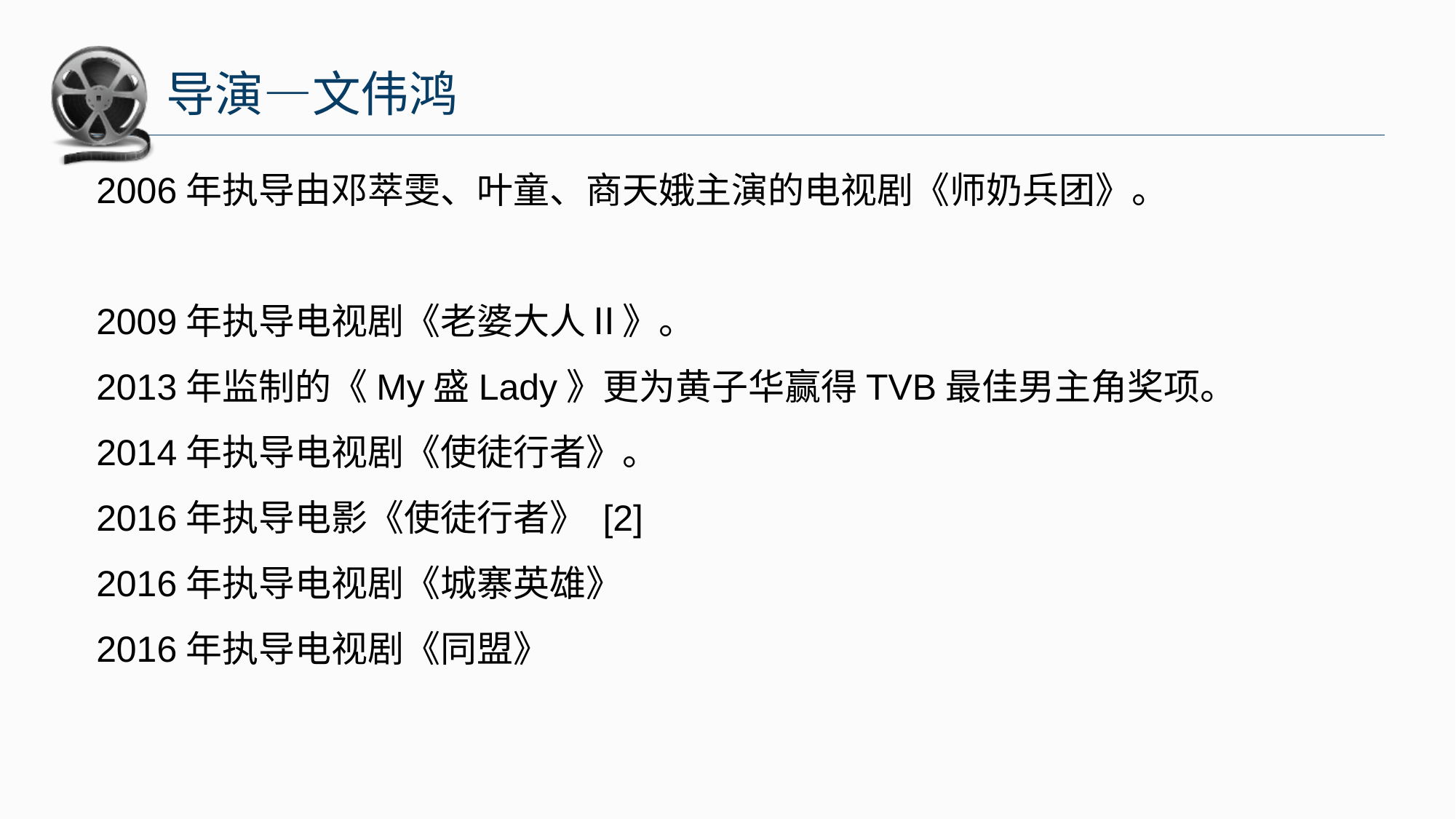

导演—文伟鸿
2006年执导由邓萃雯、叶童、商天娥主演的电视剧《师奶兵团》。

2009年执导电视剧《老婆大人Ⅱ》。
2013年监制的《My盛Lady》更为黄子华赢得TVB最佳男主角奖项。
2014年执导电视剧《使徒行者》。
2016年执导电影《使徒行者》 [2]
2016年执导电视剧《城寨英雄》
2016年执导电视剧《同盟》